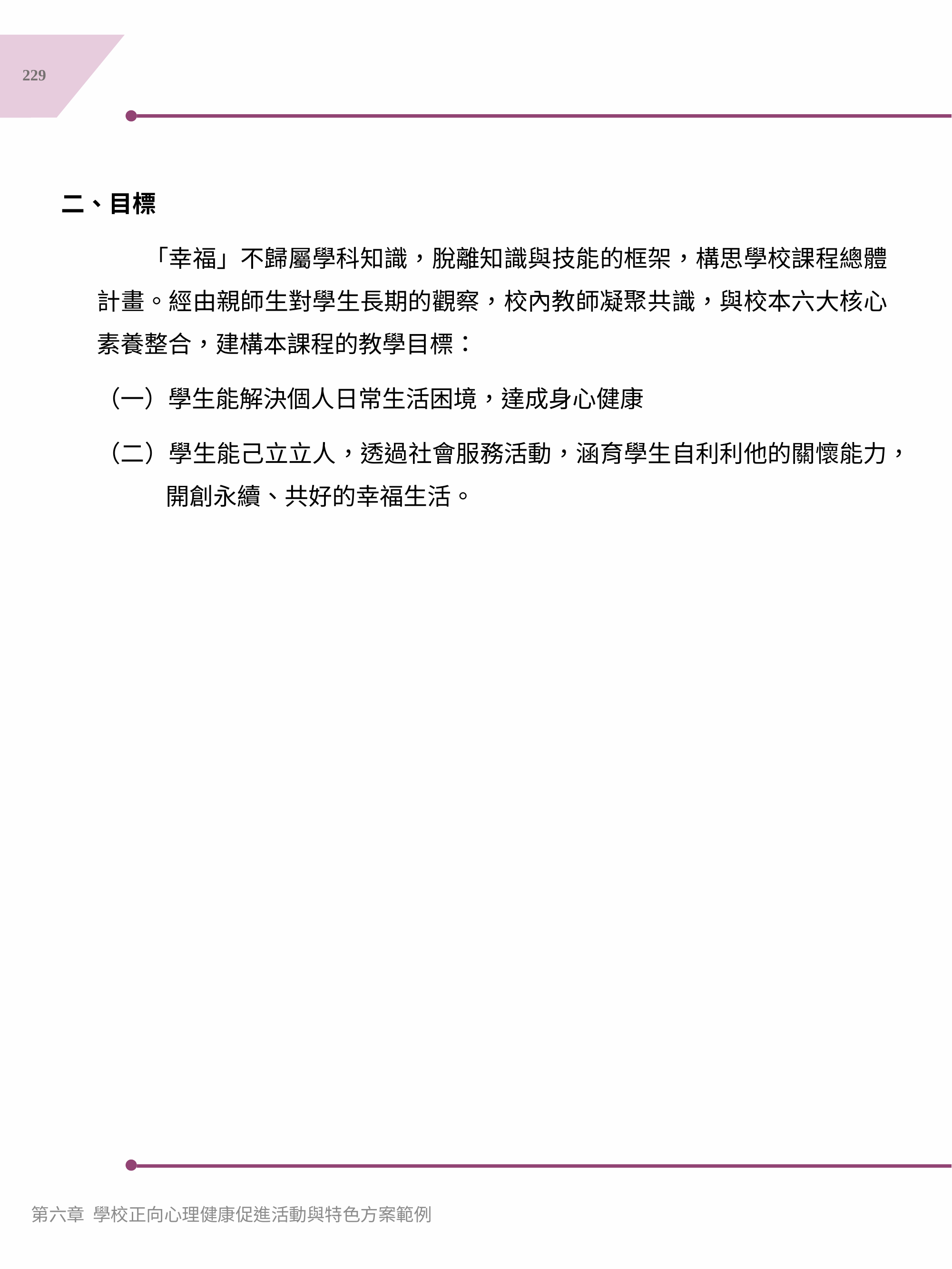

229
二、目標
　　「幸福」不歸屬學科知識，脫離知識與技能的框架，構思學校課程總體計畫。經由親師生對學生長期的觀察，校內教師凝聚共識，與校本六大核心素養整合，建構本課程的教學目標：
（一）學生能解決個人日常生活困境，達成身心健康
（二）學生能己立立人，透過社會服務活動，涵育學生自利利他的關懷能力，開創永續、共好的幸福生活。
第六章  學校正向心理健康促進活動與特色方案範例